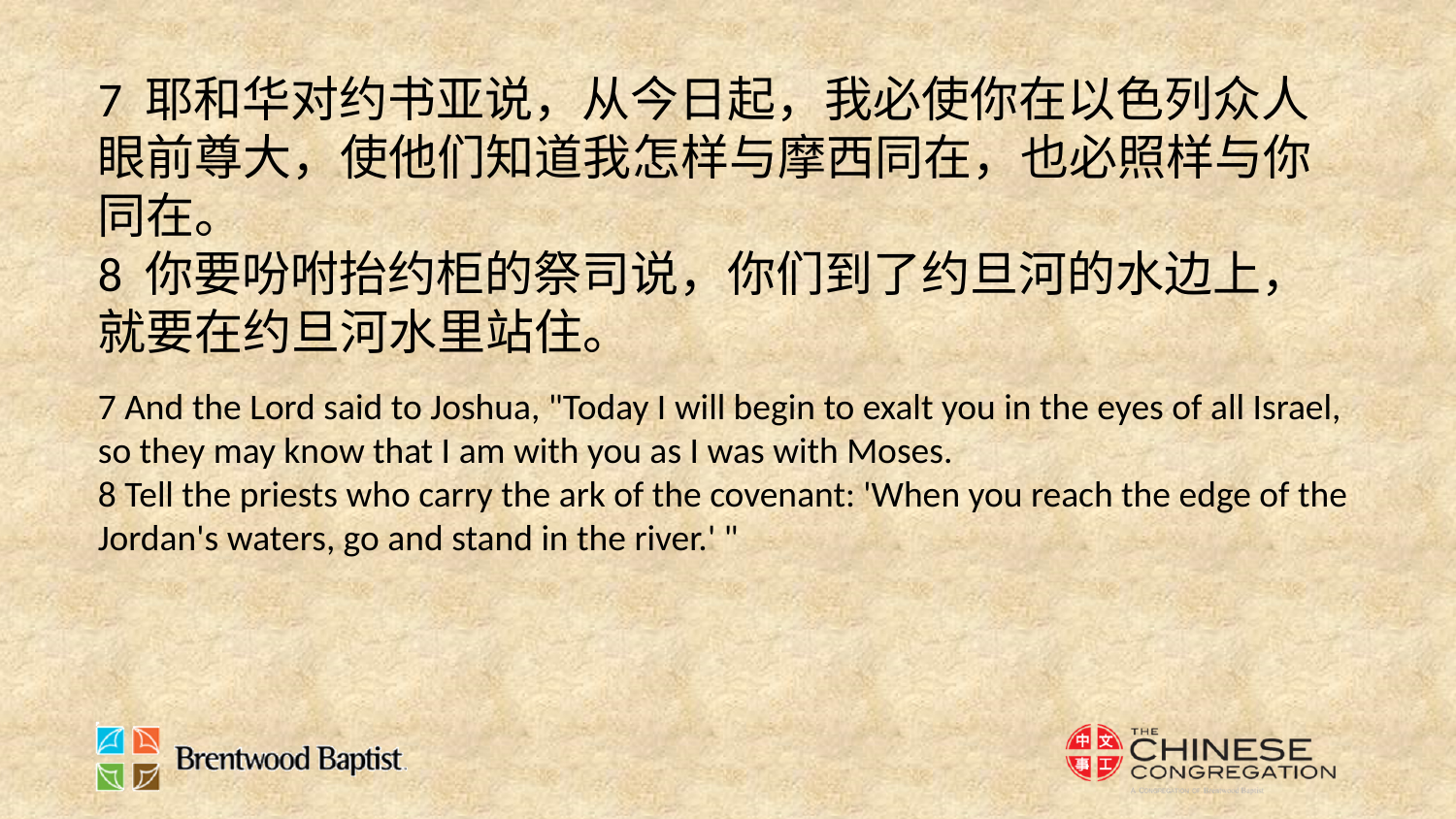

7 耶和华对约书亚说，从今日起，我必使你在以色列众人眼前尊大，使他们知道我怎样与摩西同在，也必照样与你同在。
8 你要吩咐抬约柜的祭司说，你们到了约旦河的水边上，就要在约旦河水里站住。

7 And the Lord said to Joshua, "Today I will begin to exalt you in the eyes of all Israel, so they may know that I am with you as I was with Moses.
8 Tell the priests who carry the ark of the covenant: 'When you reach the edge of the Jordan's waters, go and stand in the river.' "